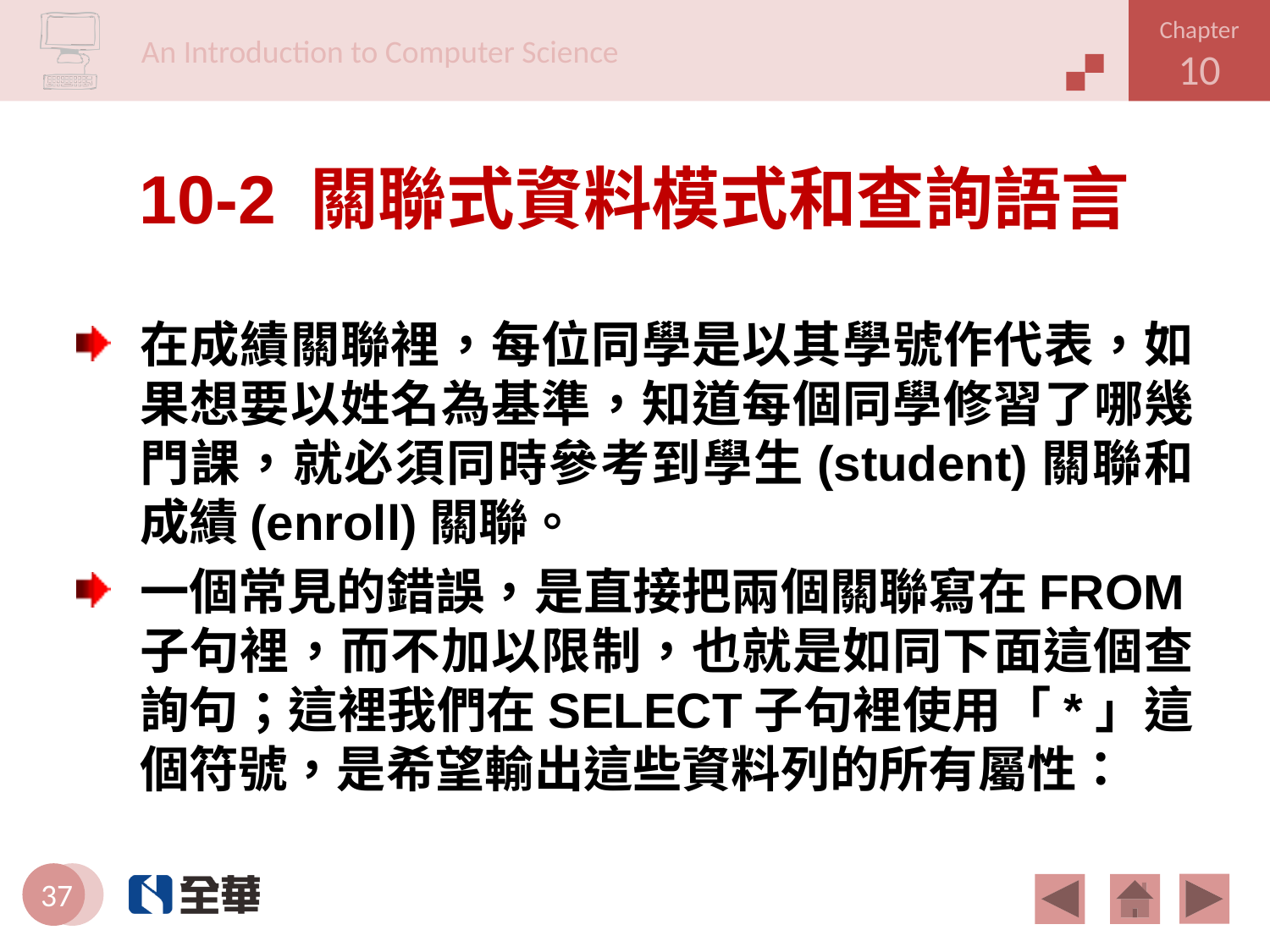

# 10-2 關聯式資料模式和查詢語言
在成績關聯裡，每位同學是以其學號作代表，如果想要以姓名為基準，知道每個同學修習了哪幾門課，就必須同時參考到學生(student)關聯和成績(enroll)關聯。
一個常見的錯誤，是直接把兩個關聯寫在FROM子句裡，而不加以限制，也就是如同下面這個查詢句；這裡我們在SELECT子句裡使用「*」這個符號，是希望輸出這些資料列的所有屬性：